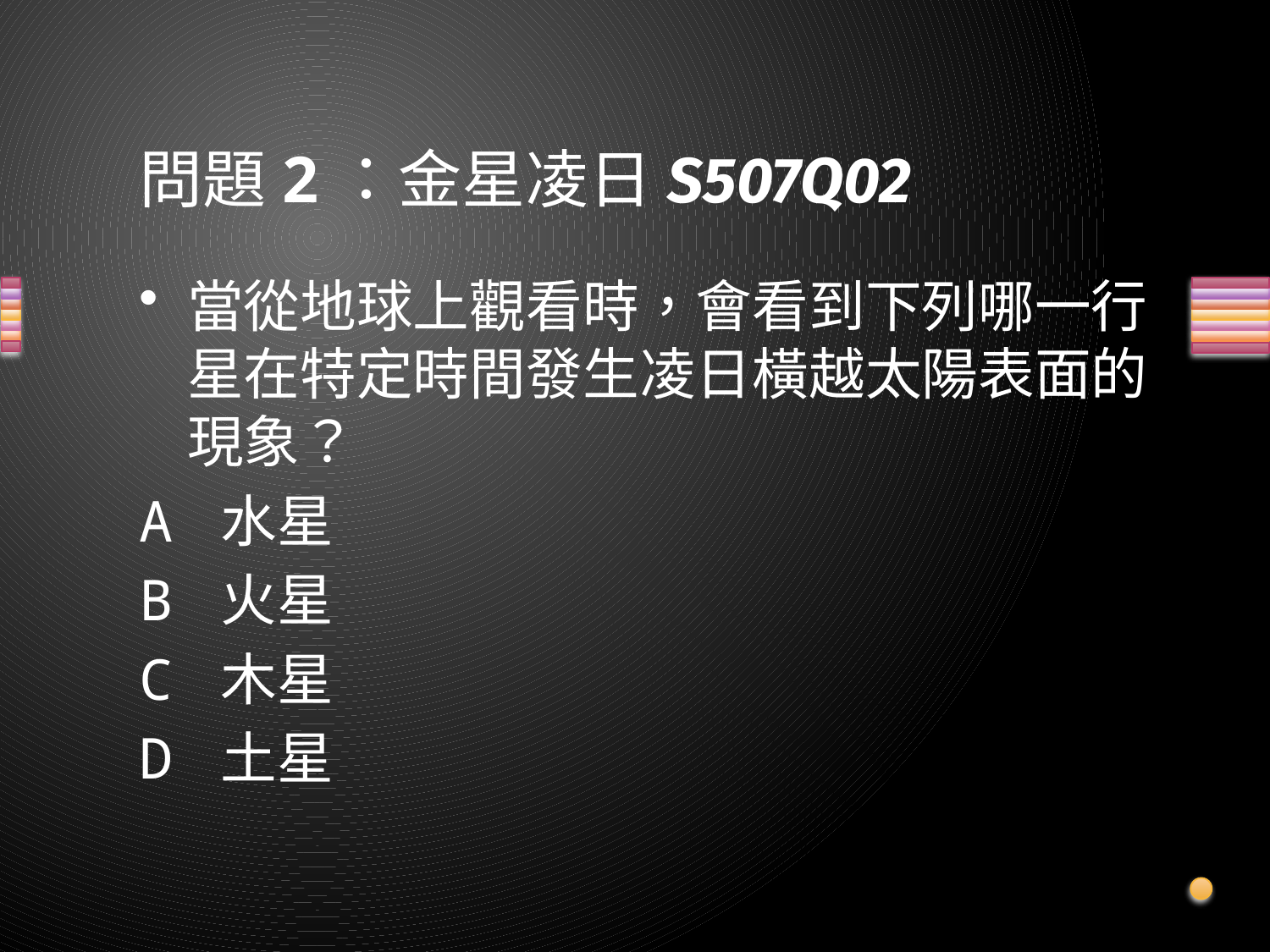

# 問題2：金星凌日S507Q02
當從地球上觀看時，會看到下列哪一行星在特定時間發生凌日橫越太陽表面的現象？
A 水星
B 火星
C 木星
D 土星